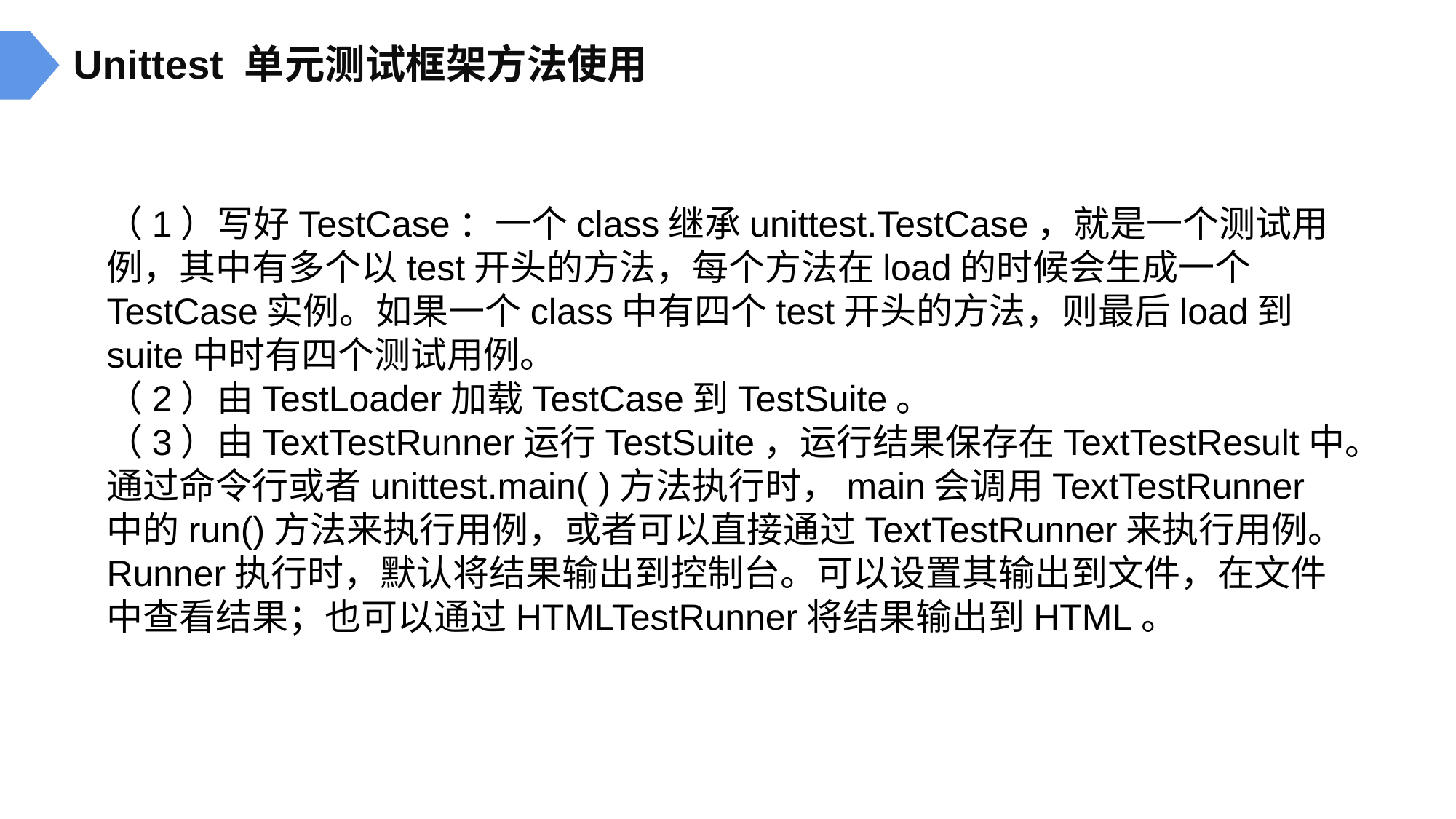

Unittest 单元测试框架方法使用
（1）写好TestCase：一个class继承unittest.TestCase，就是一个测试用例，其中有多个以test开头的方法，每个方法在load的时候会生成一个TestCase实例。如果一个class中有四个test开头的方法，则最后load到suite中时有四个测试用例。
（2）由TestLoader加载TestCase到TestSuite。
（3）由TextTestRunner运行TestSuite，运行结果保存在TextTestResult中。
通过命令行或者unittest.main( )方法执行时，main会调用TextTestRunner中的run()方法来执行用例，或者可以直接通过TextTestRunner来执行用例。Runner执行时，默认将结果输出到控制台。可以设置其输出到文件，在文件中查看结果；也可以通过HTMLTestRunner将结果输出到HTML。